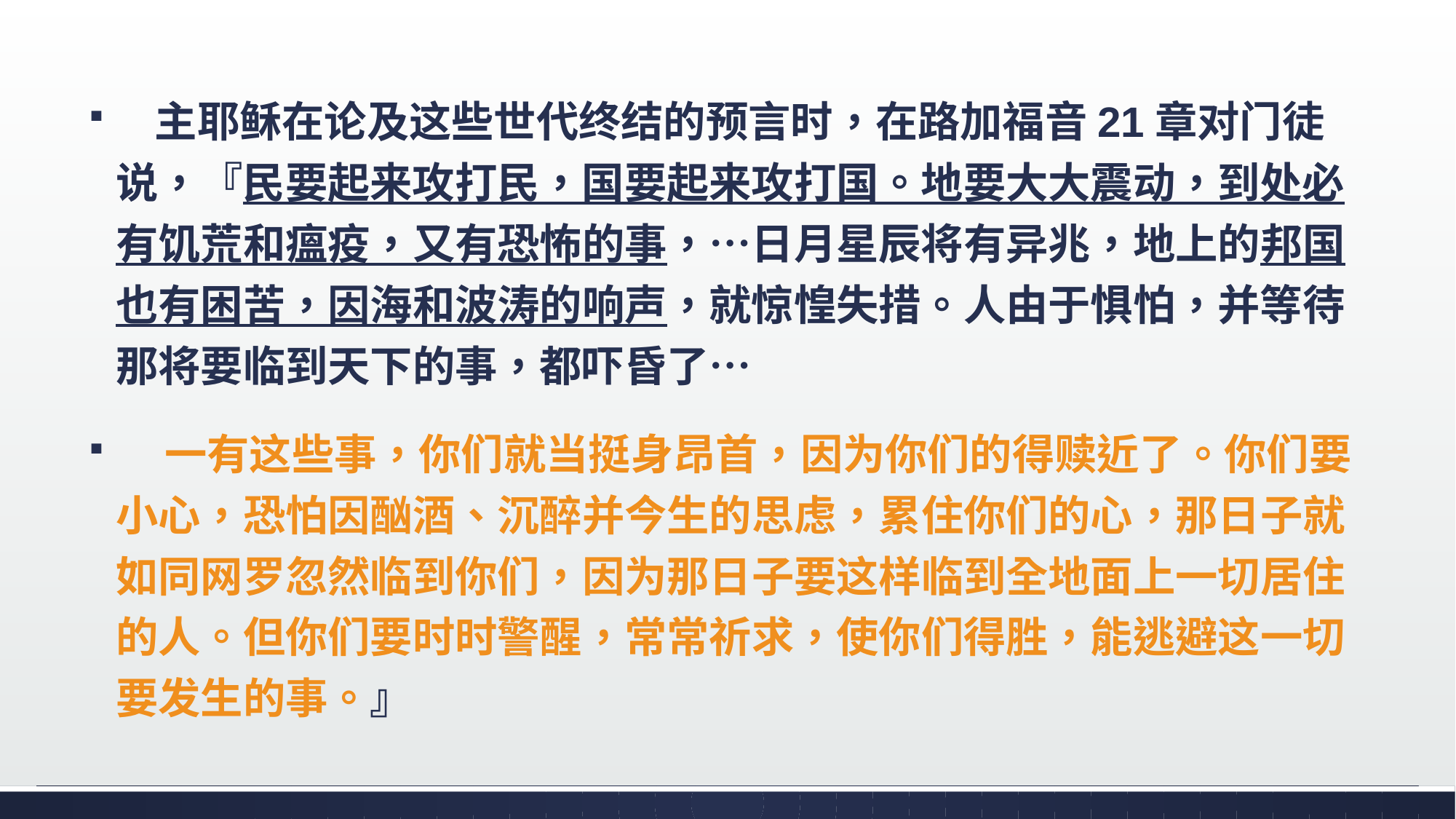

主耶稣在论及这些世代终结的预言时，在路加福音21章对门徒说，『民要起来攻打民，国要起来攻打国。地要大大震动，到处必有饥荒和瘟疫，又有恐怖的事，…日月星辰将有异兆，地上的邦国也有困苦，因海和波涛的响声，就惊惶失措。人由于惧怕，并等待那将要临到天下的事，都吓昏了…
    一有这些事，你们就当挺身昂首，因为你们的得赎近了。你们要小心，恐怕因酗酒、沉醉并今生的思虑，累住你们的心，那日子就如同网罗忽然临到你们，因为那日子要这样临到全地面上一切居住的人。但你们要时时警醒，常常祈求，使你们得胜，能逃避这一切要发生的事。』